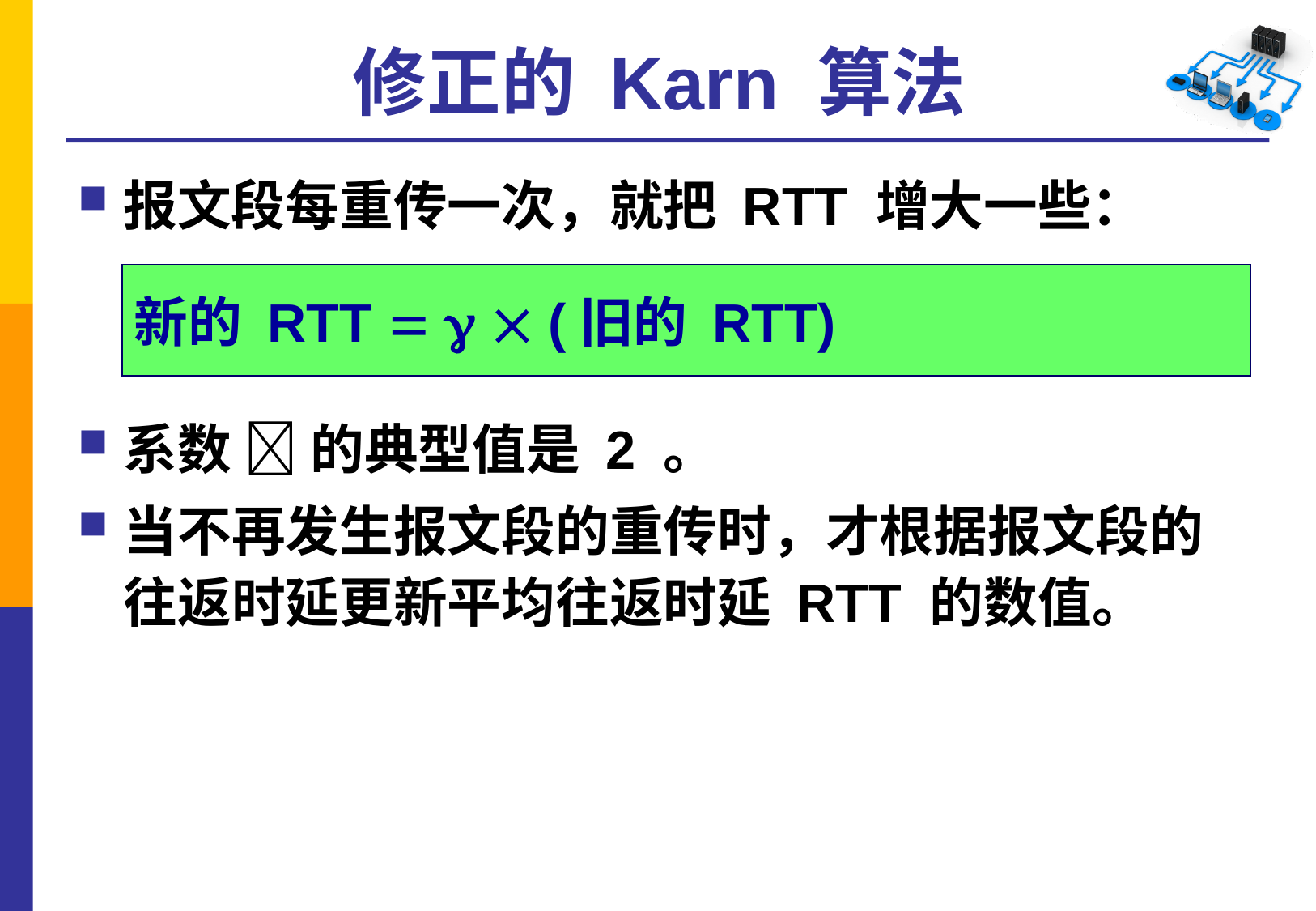

# 修正的 Karn 算法
报文段每重传一次，就把 RTT 增大一些：

系数 γ 的典型值是 2 。
当不再发生报文段的重传时，才根据报文段的往返时延更新平均往返时延 RTT 的数值。
新的 RTT = γ × (旧的 RTT)